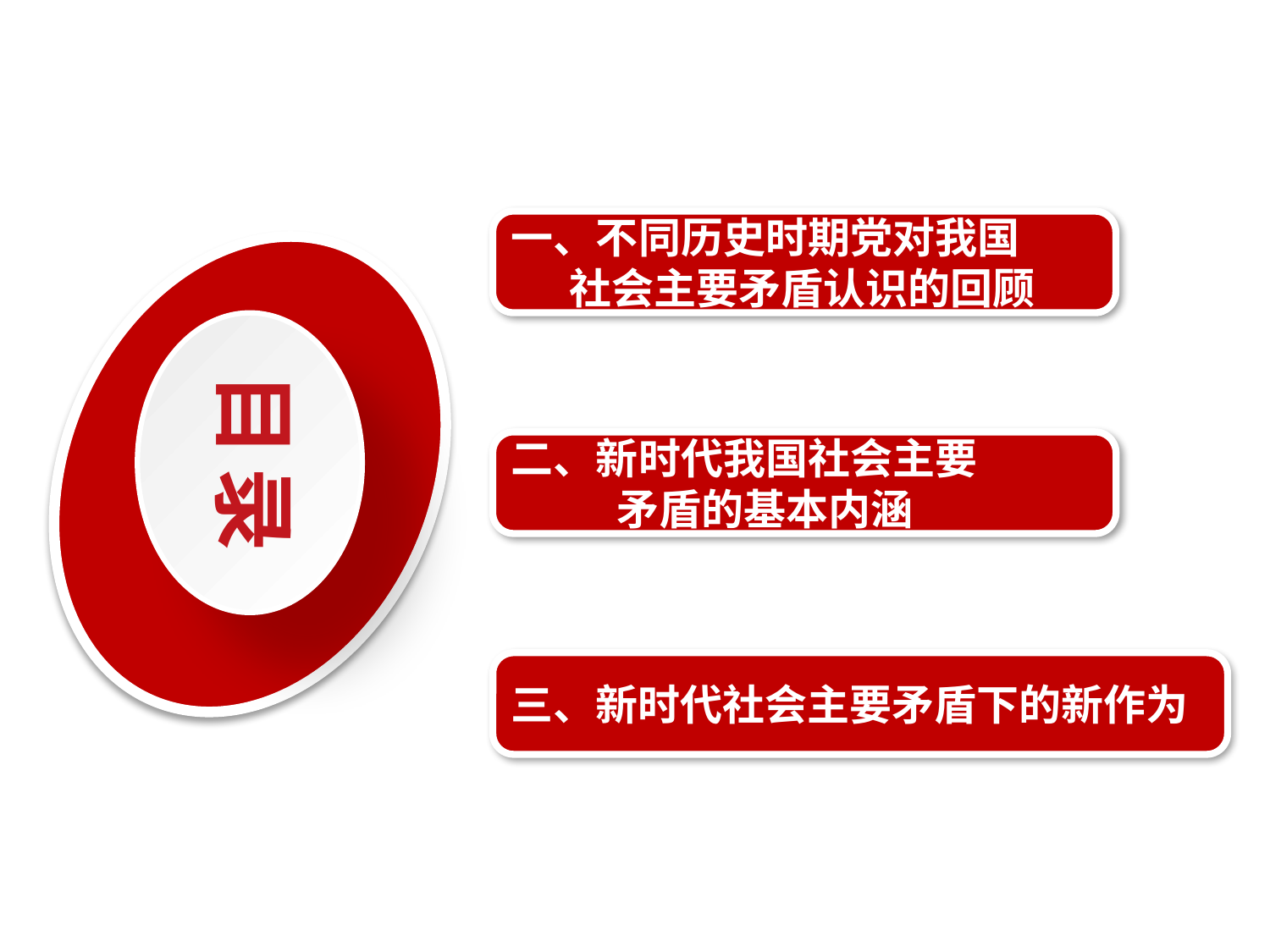

一、不同历史时期党对我国
     社会主要矛盾认识的回顾

目录
二、新时代我国社会主要
          矛盾的基本内涵
三、新时代社会主要矛盾下的新作为